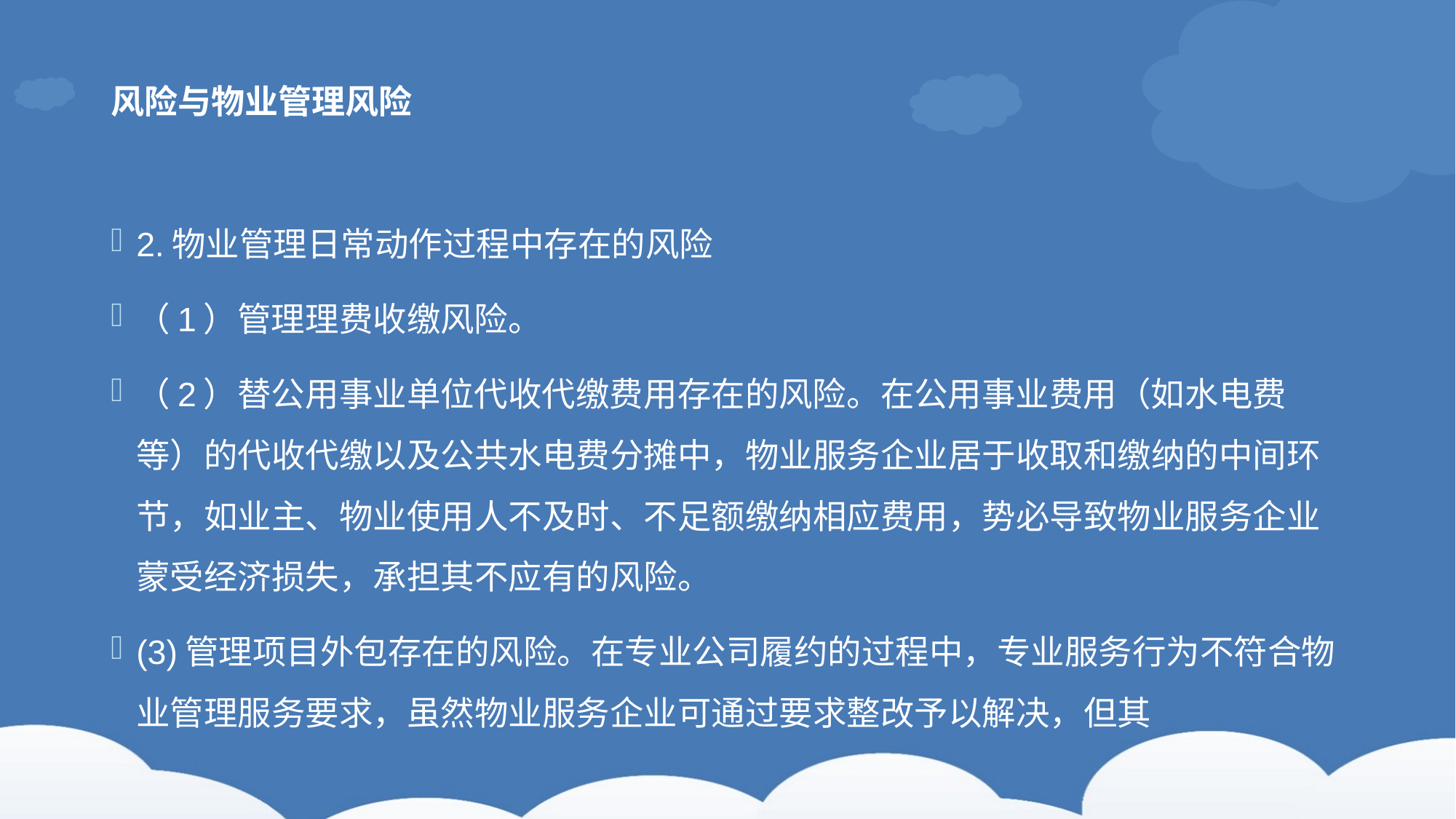

# 风险与物业管理风险
2.物业管理日常动作过程中存在的风险
（1）管理理费收缴风险。
（2）替公用事业单位代收代缴费用存在的风险。在公用事业费用（如水电费等）的代收代缴以及公共水电费分摊中，物业服务企业居于收取和缴纳的中间环节，如业主、物业使用人不及时、不足额缴纳相应费用，势必导致物业服务企业蒙受经济损失，承担其不应有的风险。
(3)管理项目外包存在的风险。在专业公司履约的过程中，专业服务行为不符合物业管理服务要求，虽然物业服务企业可通过要求整改予以解决，但其